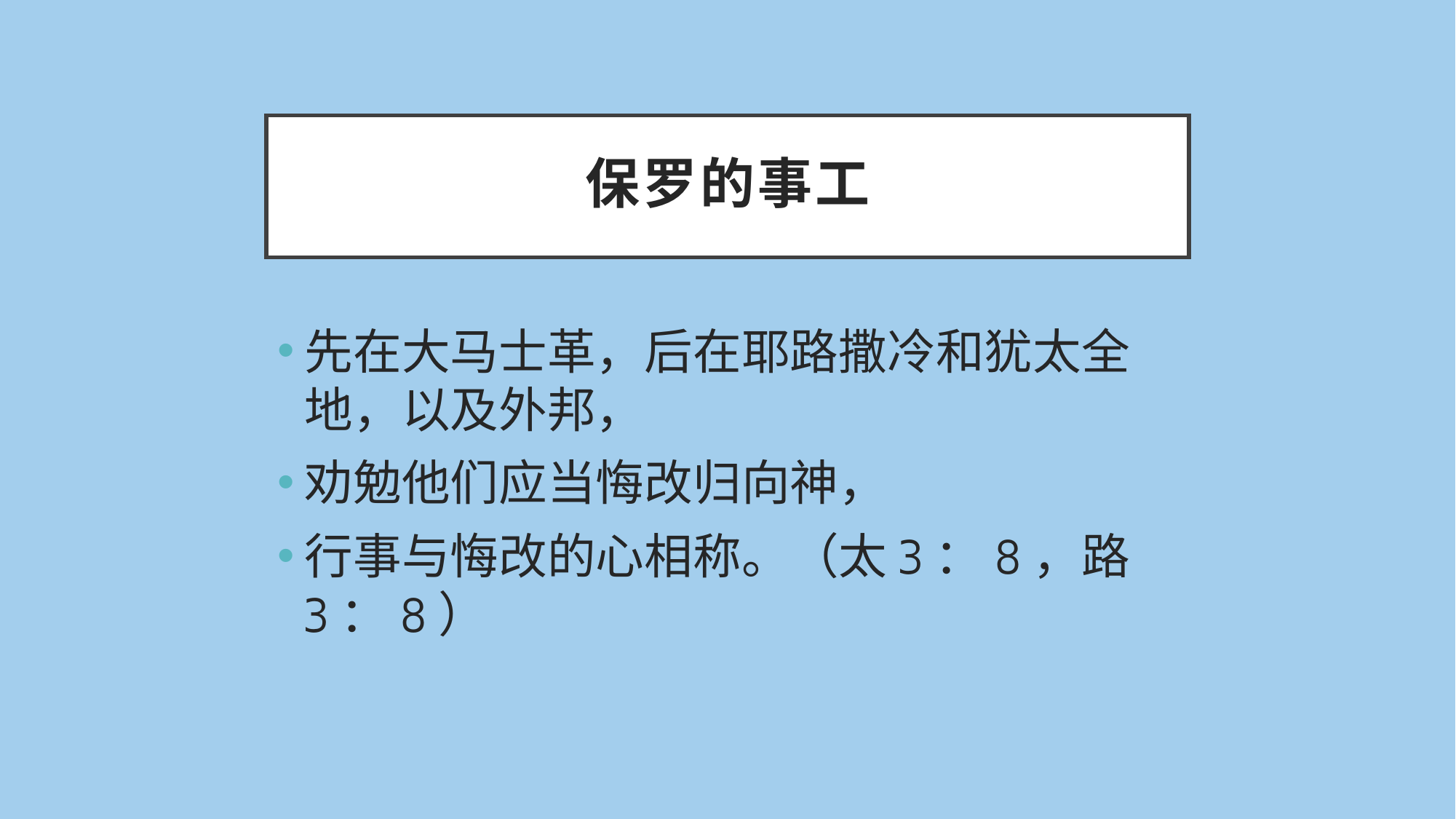

# 保罗的事工
先在大马士革，后在耶路撒冷和犹太全地，以及外邦，
劝勉他们应当悔改归向神，
行事与悔改的心相称。（太3：8，路3：8）